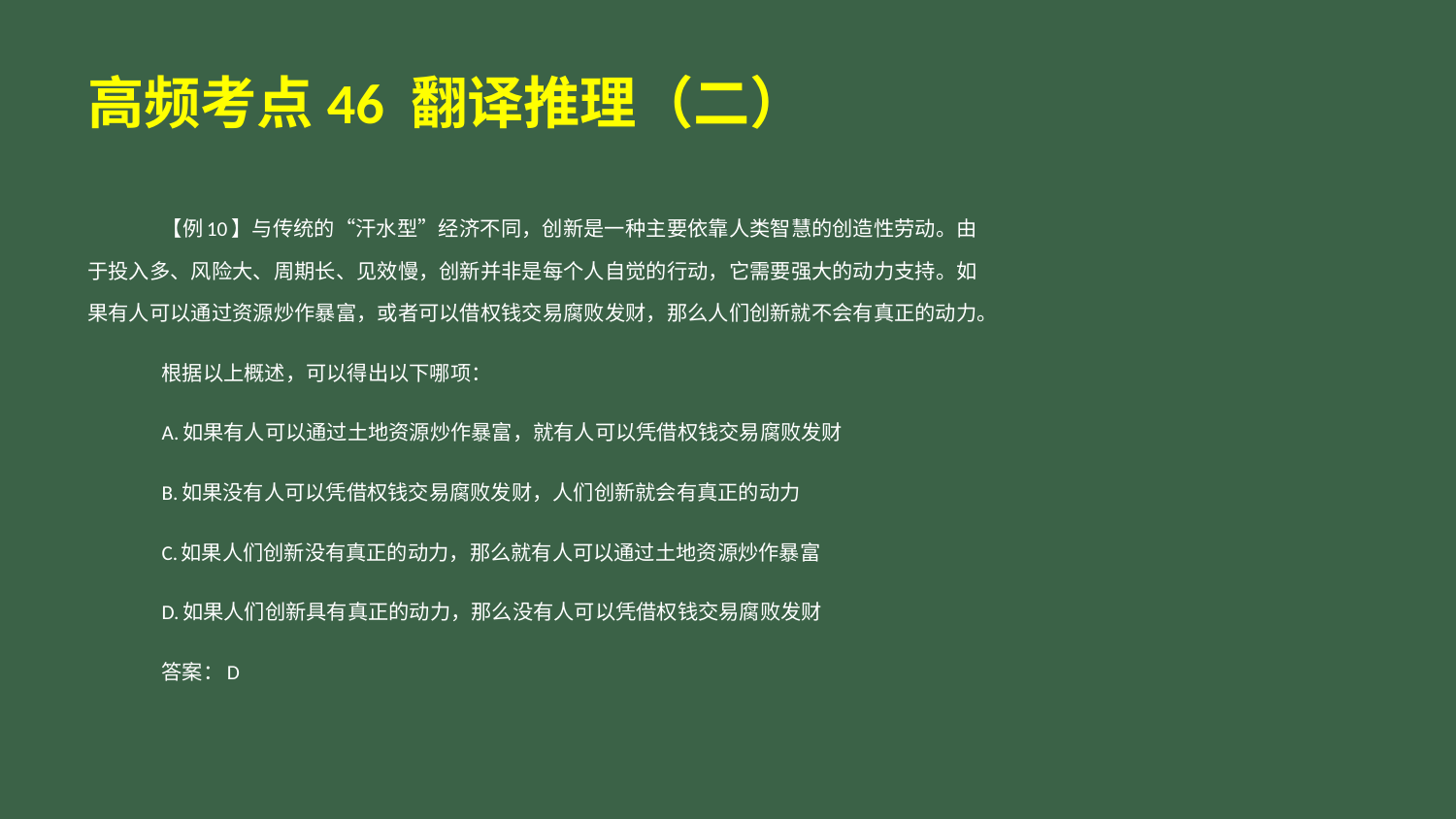

# 高频考点46 翻译推理（二）
【例10】与传统的“汗水型”经济不同，创新是一种主要依靠人类智慧的创造性劳动。由于投入多、风险大、周期长、见效慢，创新并非是每个人自觉的行动，它需要强大的动力支持。如果有人可以通过资源炒作暴富，或者可以借权钱交易腐败发财，那么人们创新就不会有真正的动力。
根据以上概述，可以得出以下哪项：
A.如果有人可以通过土地资源炒作暴富，就有人可以凭借权钱交易腐败发财
B.如果没有人可以凭借权钱交易腐败发财，人们创新就会有真正的动力
C.如果人们创新没有真正的动力，那么就有人可以通过土地资源炒作暴富
D.如果人们创新具有真正的动力，那么没有人可以凭借权钱交易腐败发财
答案：D